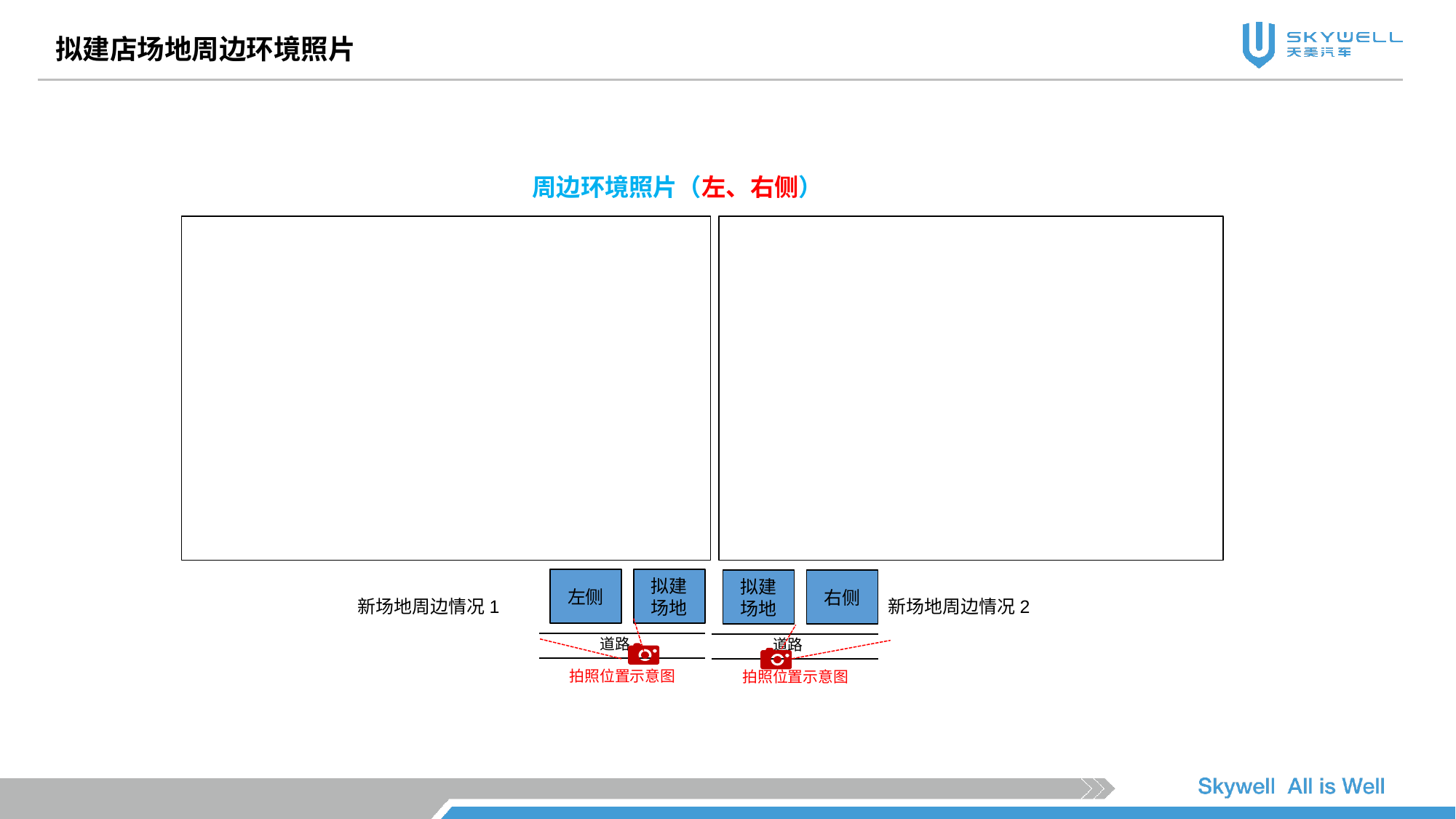

拟建店场地周边环境照片
周边环境照片（左、右侧）

左侧
拟建场地
道路
拍照位置示意图

拟建场地
右侧
道路
拍照位置示意图

新场地周边情况1
新场地周边情况2